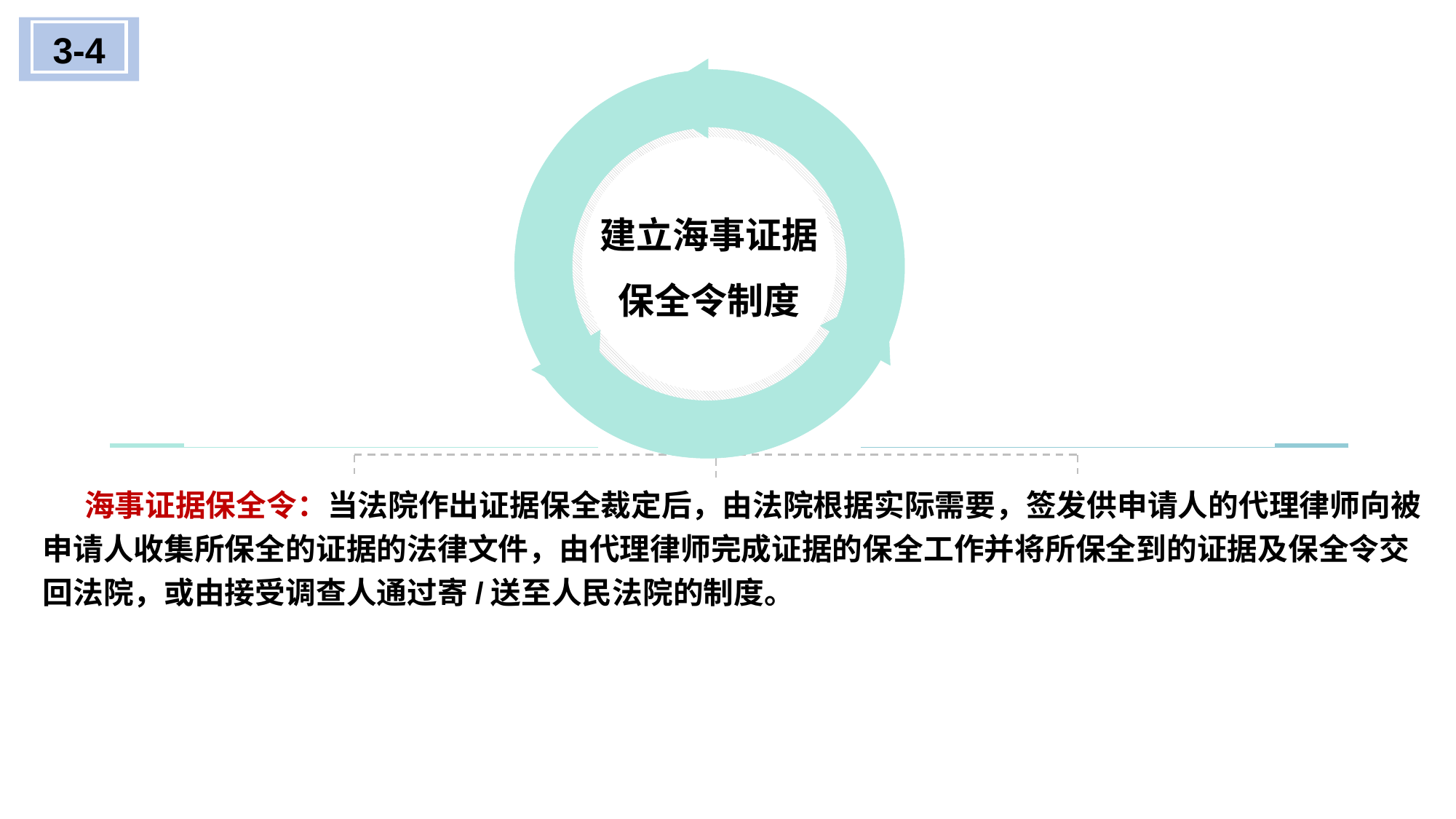

3-4

建立海事证据
保全令制度

     海事证据保全令：当法院作出证据保全裁定后，由法院根据实际需要，签发供申请人的代理律师向被申请人收集所保全的证据的法律文件，由代理律师完成证据的保全工作并将所保全到的证据及保全令交回法院，或由接受调查人通过寄/送至人民法院的制度。